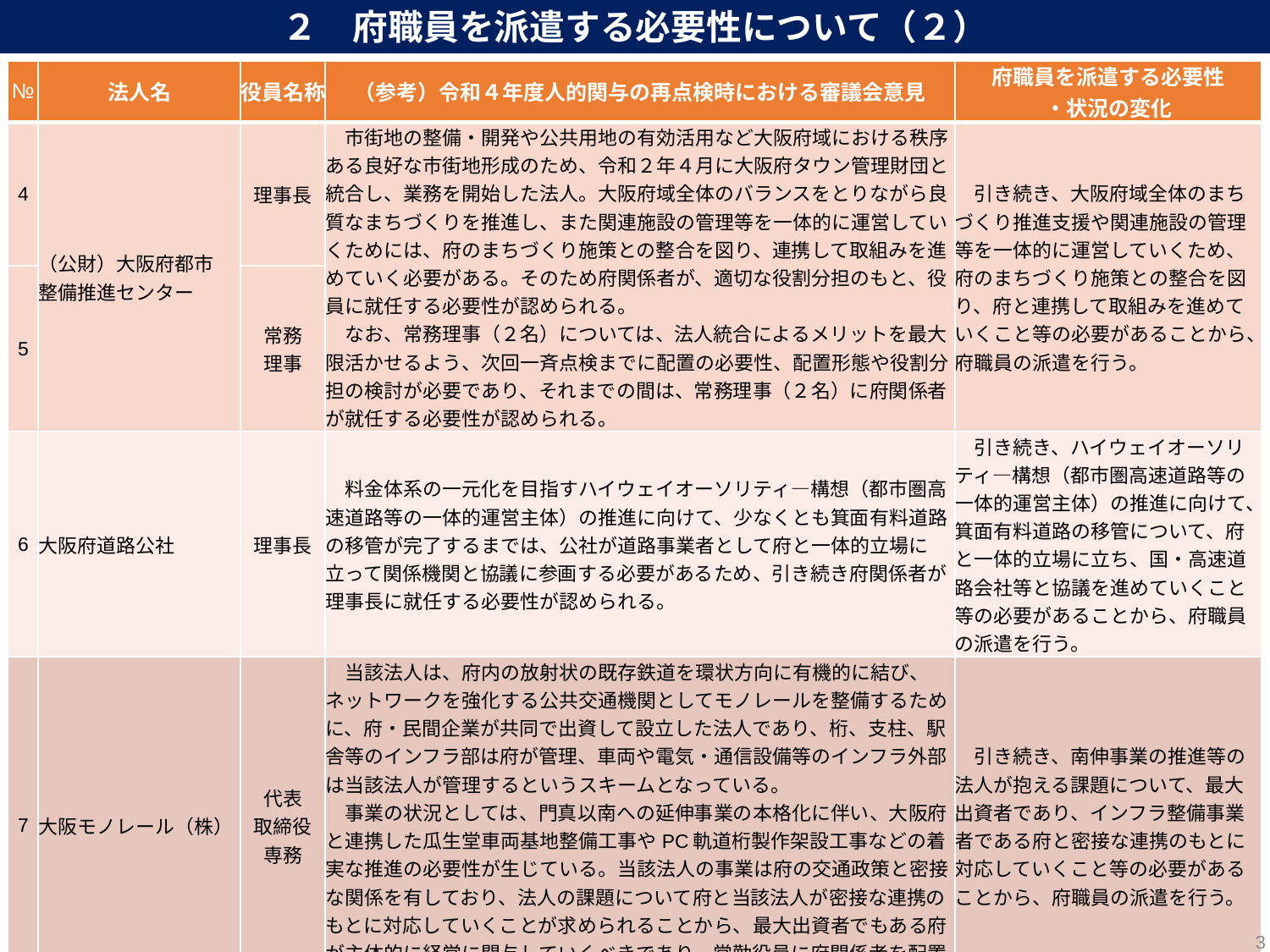

２　府職員を派遣する必要性について（２）
| № | 法人名 | 役員名称 | （参考）令和４年度人的関与の再点検時における審議会意見 | 府職員を派遣する必要性 ・状況の変化 |
| --- | --- | --- | --- | --- |
| 4 | （公財）大阪府都市 整備推進センター | 理事長 | 市街地の整備・開発や公共用地の有効活用など大阪府域における秩序ある良好な市街地形成のため、令和２年４月に大阪府タウン管理財団と統合し、業務を開始した法人。大阪府域全体のバランスをとりながら良質なまちづくりを推進し、また関連施設の管理等を一体的に運営していくためには、府のまちづくり施策との整合を図り、連携して取組みを進めていく必要がある。そのため府関係者が、適切な役割分担のもと、役員に就任する必要性が認められる。 　なお、常務理事（２名）については、法人統合によるメリットを最大限活かせるよう、次回一斉点検までに配置の必要性、配置形態や役割分担の検討が必要であり、それまでの間は、常務理事（２名）に府関係者が就任する必要性が認められる。 | 引き続き、大阪府域全体のまちづくり推進支援や関連施設の管理等を一体的に運営していくため、府のまちづくり施策との整合を図り、府と連携して取組みを進めていくこと等の必要があることから、府職員の派遣を行う。 |
| 5 |  | 常務 理事 |  |  |
| 6 | 大阪府道路公社 | 理事長 | 料金体系の一元化を目指すハイウェイオーソリティ―構想（都市圏高速道路等の一体的運営主体）の推進に向けて、少なくとも箕面有料道路の移管が完了するまでは、公社が道路事業者として府と一体的立場に立って関係機関と協議に参画する必要があるため、引き続き府関係者が理事長に就任する必要性が認められる。 | 引き続き、ハイウェイオーソリティ―構想（都市圏高速道路等の一体的運営主体）の推進に向けて、箕面有料道路の移管について、府と一体的立場に立ち、国・高速道路会社等と協議を進めていくこと等の必要があることから、府職員の派遣を行う。 |
| 7 | 大阪モノレール（株） | 代表 取締役 専務 | 当該法人は、府内の放射状の既存鉄道を環状方向に有機的に結び、ネットワークを強化する公共交通機関としてモノレールを整備するために、府・民間企業が共同で出資して設立した法人であり、桁、支柱、駅舎等のインフラ部は府が管理、車両や電気・通信設備等のインフラ外部は当該法人が管理するというスキームとなっている。 　事業の状況としては、門真以南への延伸事業の本格化に伴い、大阪府と連携した瓜生堂車両基地整備工事やPC軌道桁製作架設工事などの着実な推進の必要性が生じている。当該法人の事業は府の交通政策と密接な関係を有しており、法人の課題について府と当該法人が密接な連携のもとに対応していくことが求められることから、最大出資者でもある府が主体的に経営に関与していくべきであり、常勤役員に府関係者を配置する必要性は認められる。 | 引き続き、南伸事業の推進等の法人が抱える課題について、最大出資者であり、インフラ整備事業者である府と密接な連携のもとに対応していくこと等の必要があることから、府職員の派遣を行う。 |
3